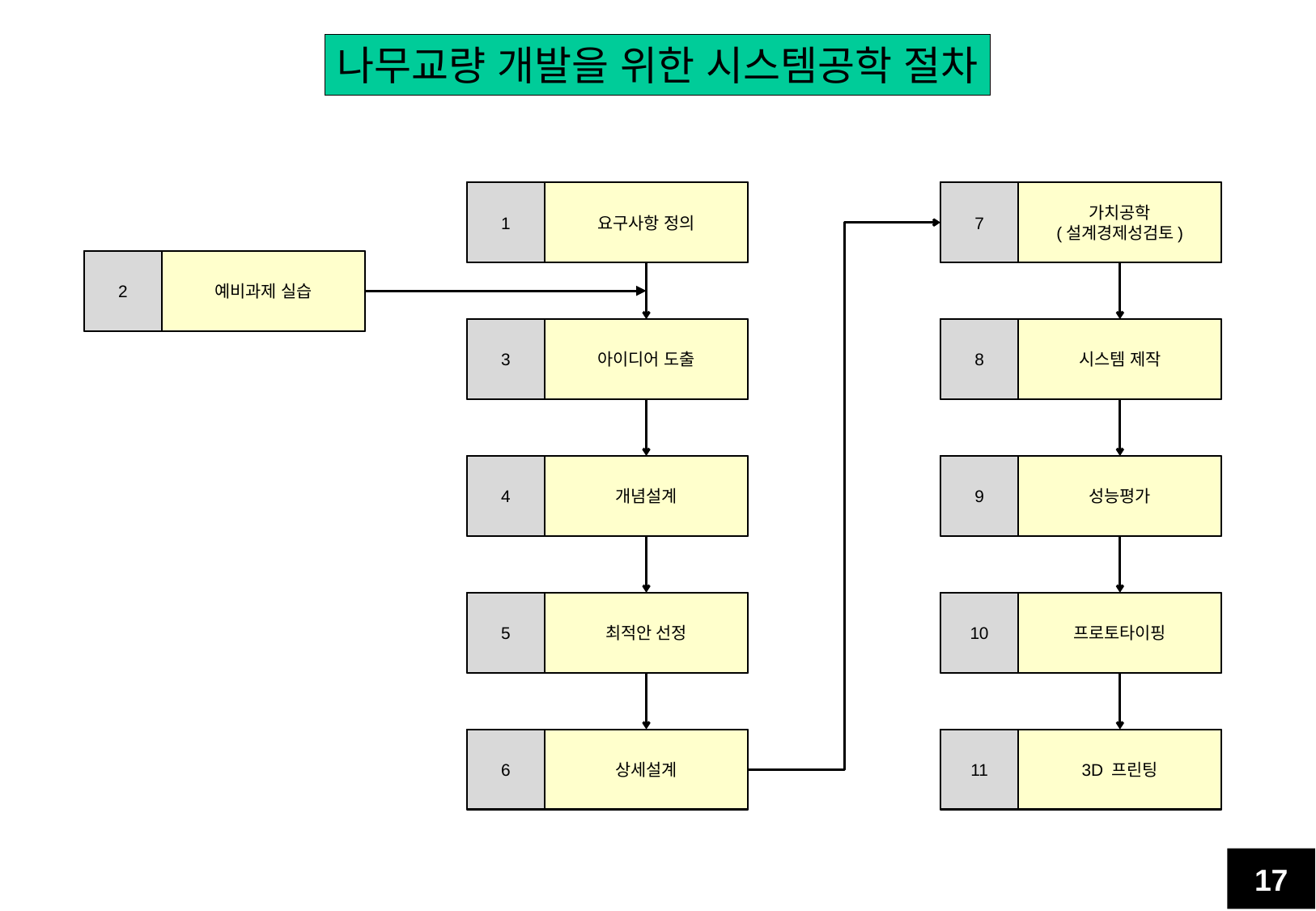

나무교량 개발을 위한 시스템공학 절차

1
요구사항 정의

7
가치공학
(설계경제성검토)

2
예비과제 실습

3
아이디어 도출

8
시스템 제작

4
개념설계

9
성능평가

5
최적안 선정

10
프로토타이핑

6
상세설계

11
3D 프린팅
17